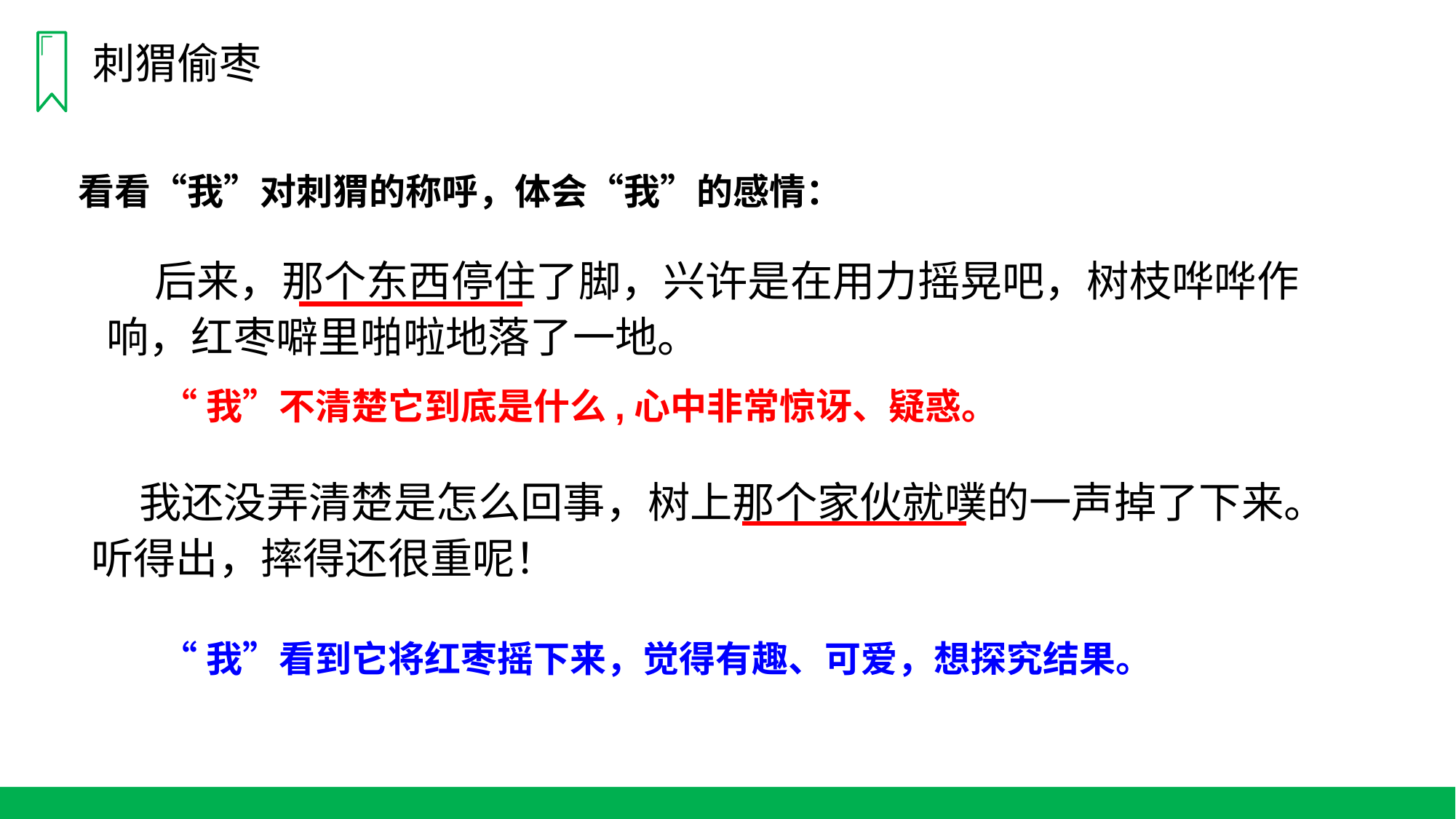

刺猬偷枣
看看“我”对刺猬的称呼，体会“我”的感情：
    后来，那个东西停住了脚，兴许是在用力摇晃吧，树枝哗哗作响，红枣噼里啪啦地落了一地。
“我”不清楚它到底是什么,心中非常惊讶、疑惑。
    我还没弄清楚是怎么回事，树上那个家伙就噗的一声掉了下来。听得出，摔得还很重呢！
“我”看到它将红枣摇下来，觉得有趣、可爱，想探究结果。